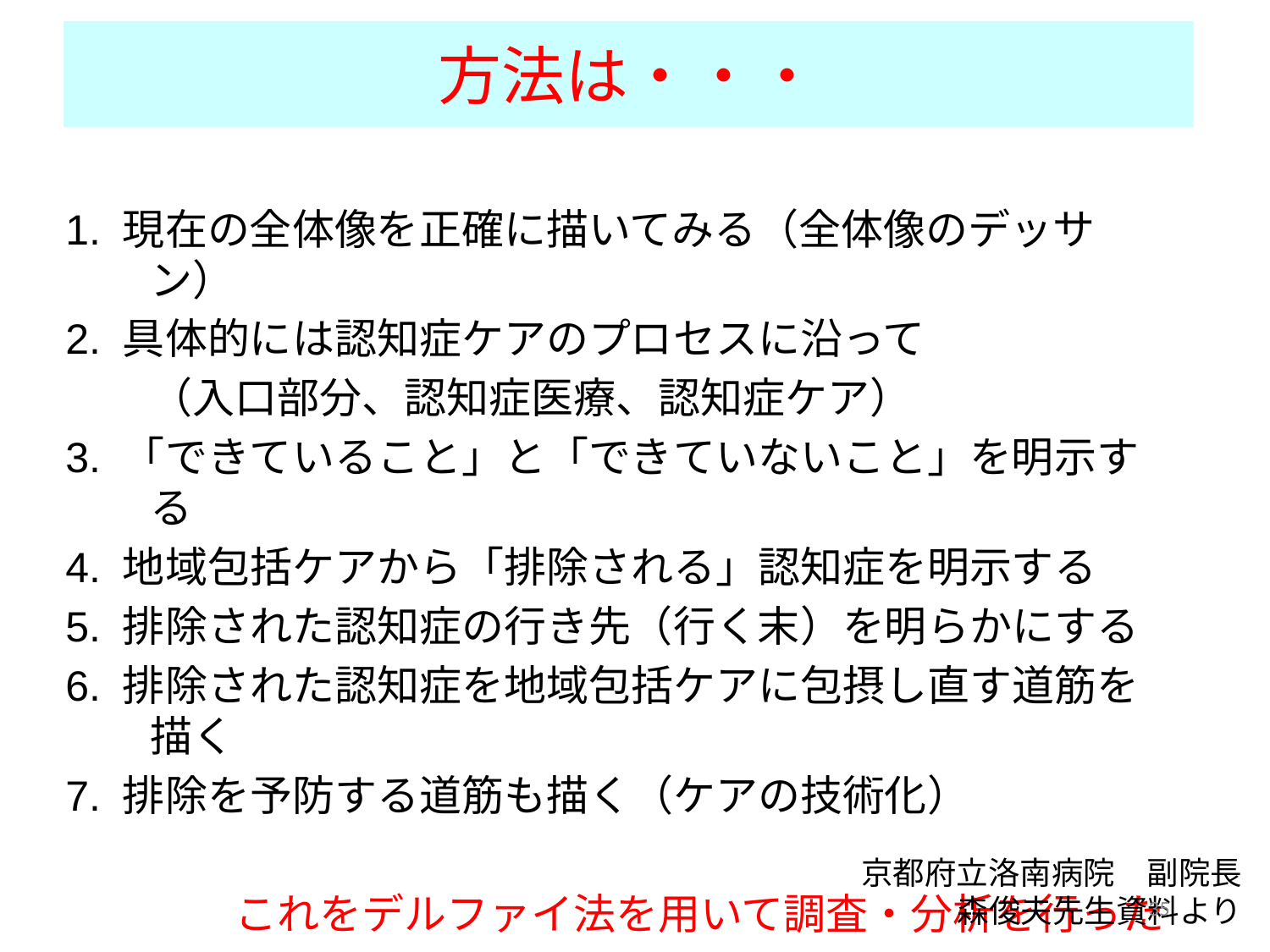

方法は・・・
1. 現在の全体像を正確に描いてみる（全体像のデッサン）
2. 具体的には認知症ケアのプロセスに沿って
　　（入口部分、認知症医療、認知症ケア）
3. 「できていること」と「できていないこと」を明示する
4. 地域包括ケアから「排除される」認知症を明示する
5. 排除された認知症の行き先（行く末）を明らかにする
6. 排除された認知症を地域包括ケアに包摂し直す道筋を描く
7. 排除を予防する道筋も描く（ケアの技術化）

　　　　これをデルファイ法を用いて調査・分析を行った
　　　　　　　　　　（武地一先生の提案）

京都府立洛南病院　副院長
森俊夫先生資料より
35